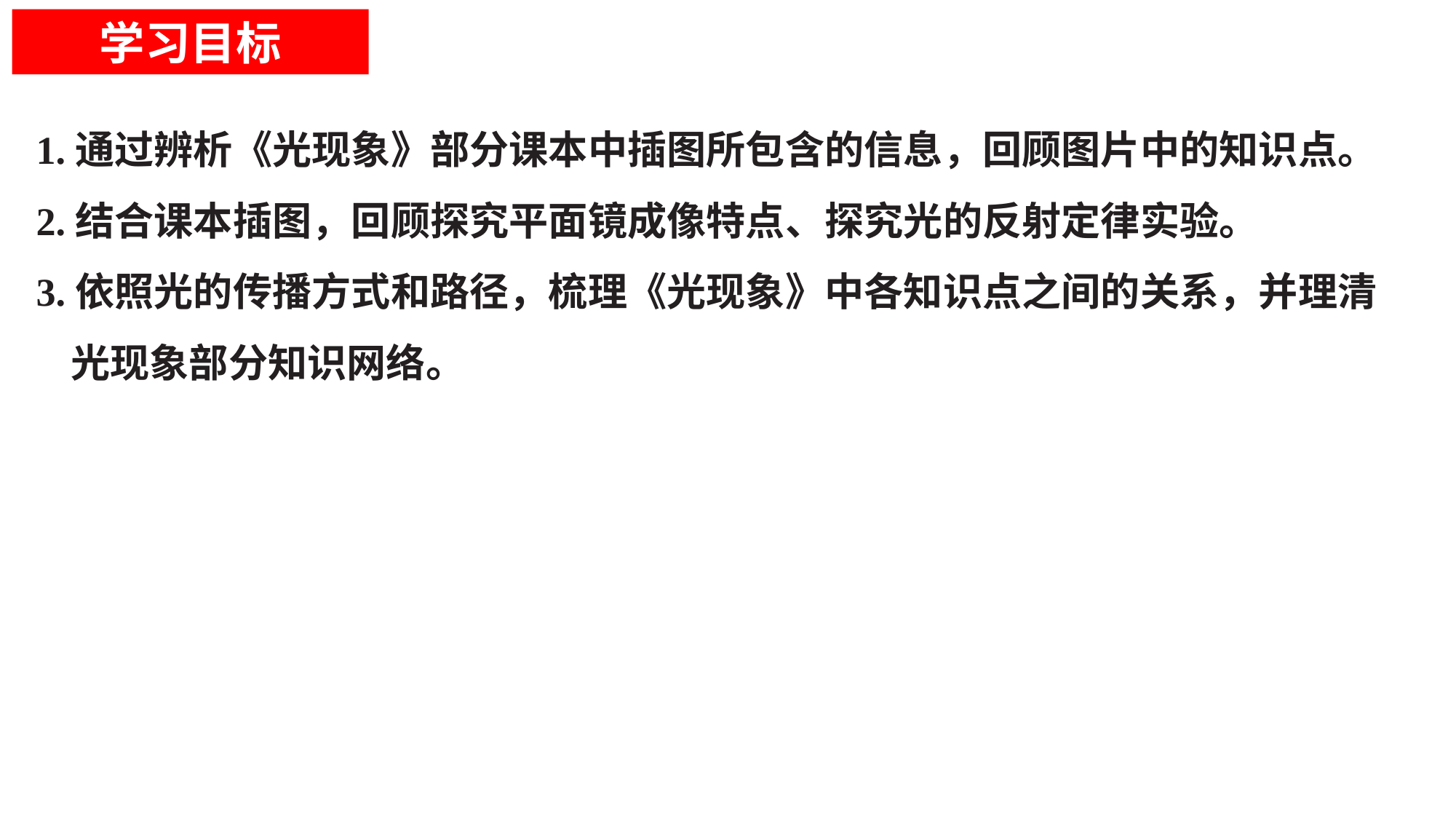

学习目标
1.通过辨析《光现象》部分课本中插图所包含的信息，回顾图片中的知识点。
2.结合课本插图，回顾探究平面镜成像特点、探究光的反射定律实验。
3.依照光的传播方式和路径，梳理《光现象》中各知识点之间的关系，并理清光现象部分知识网络。